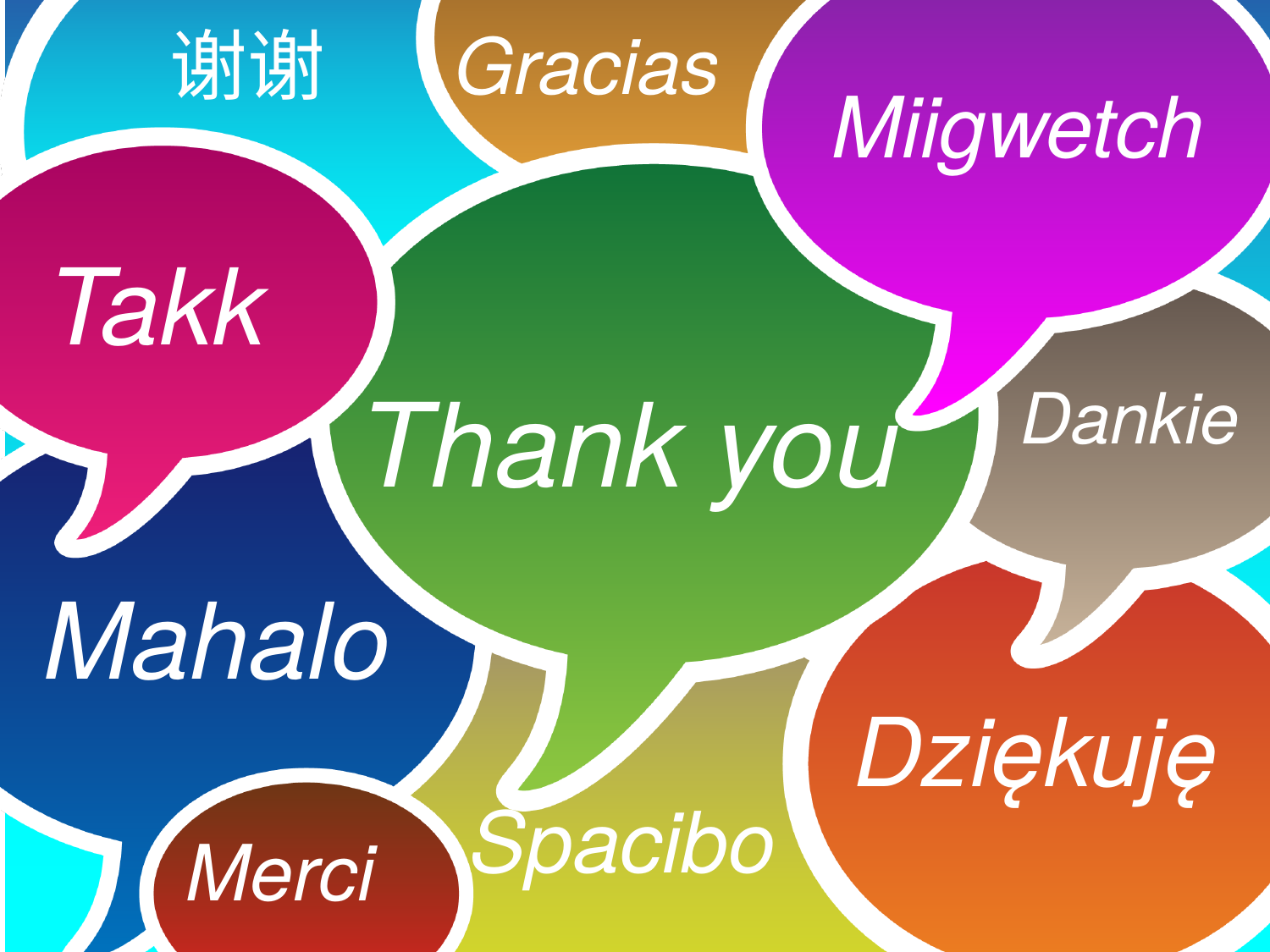

谢谢
Gracias
Miigwetch
Takk
Dankie

Thank you
Mahalo
Dziękuję
Spacibo
Merci